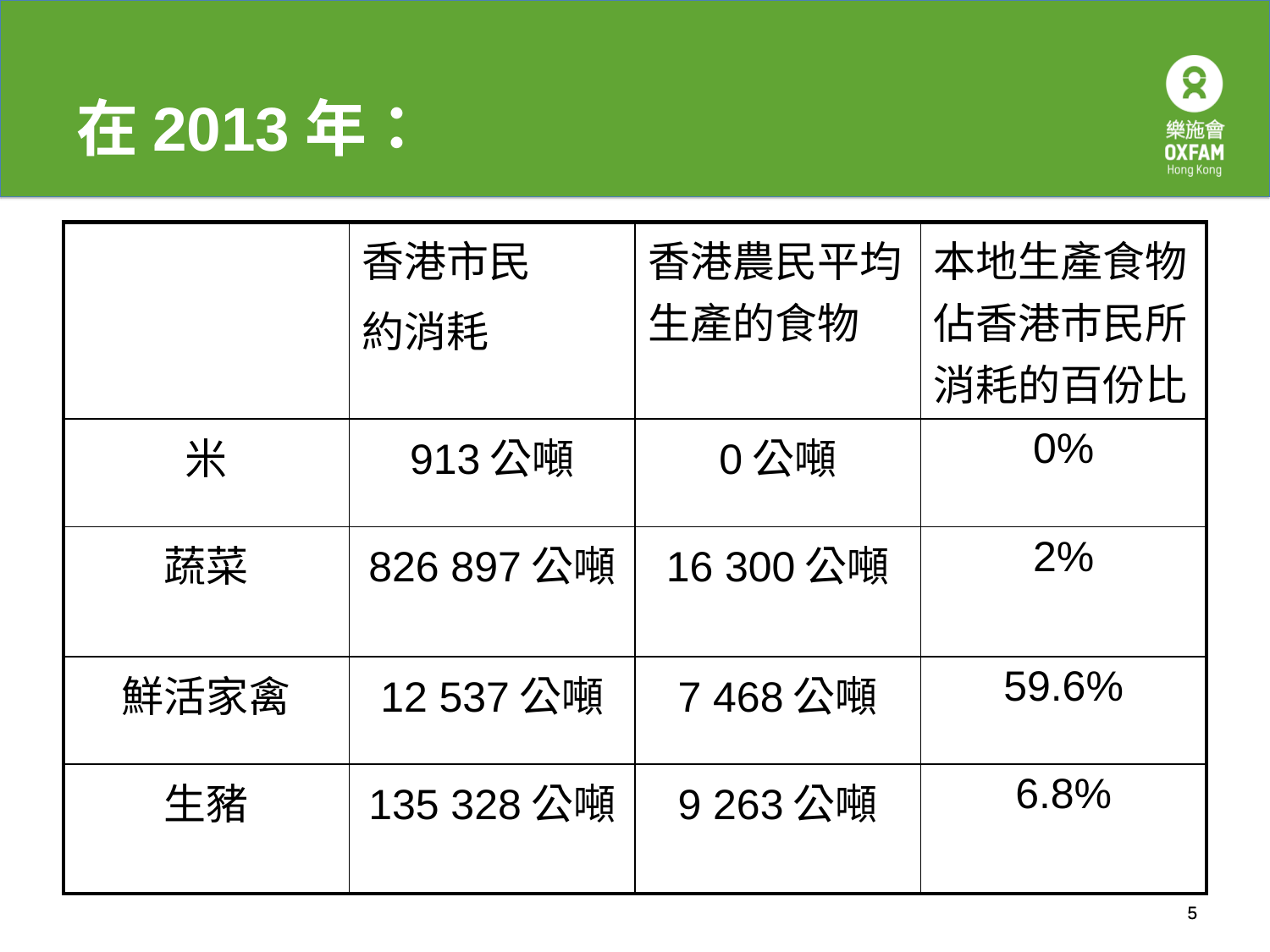

# 在2013年：
|  | 香港市民 約消耗 | 香港農民平均生產的食物 | 本地生產食物佔香港巿民所消耗的百份比 |
| --- | --- | --- | --- |
| 米 | 913公噸 | 0公噸 | 0% |
| 蔬菜 | 826 897公噸 | 16 300公噸 | 2% |
| 鮮活家禽 | 12 537公噸 | 7 468公噸 | 59.6% |
| 生豬 | 135 328公噸 | 9 263公噸 | 6.8% |